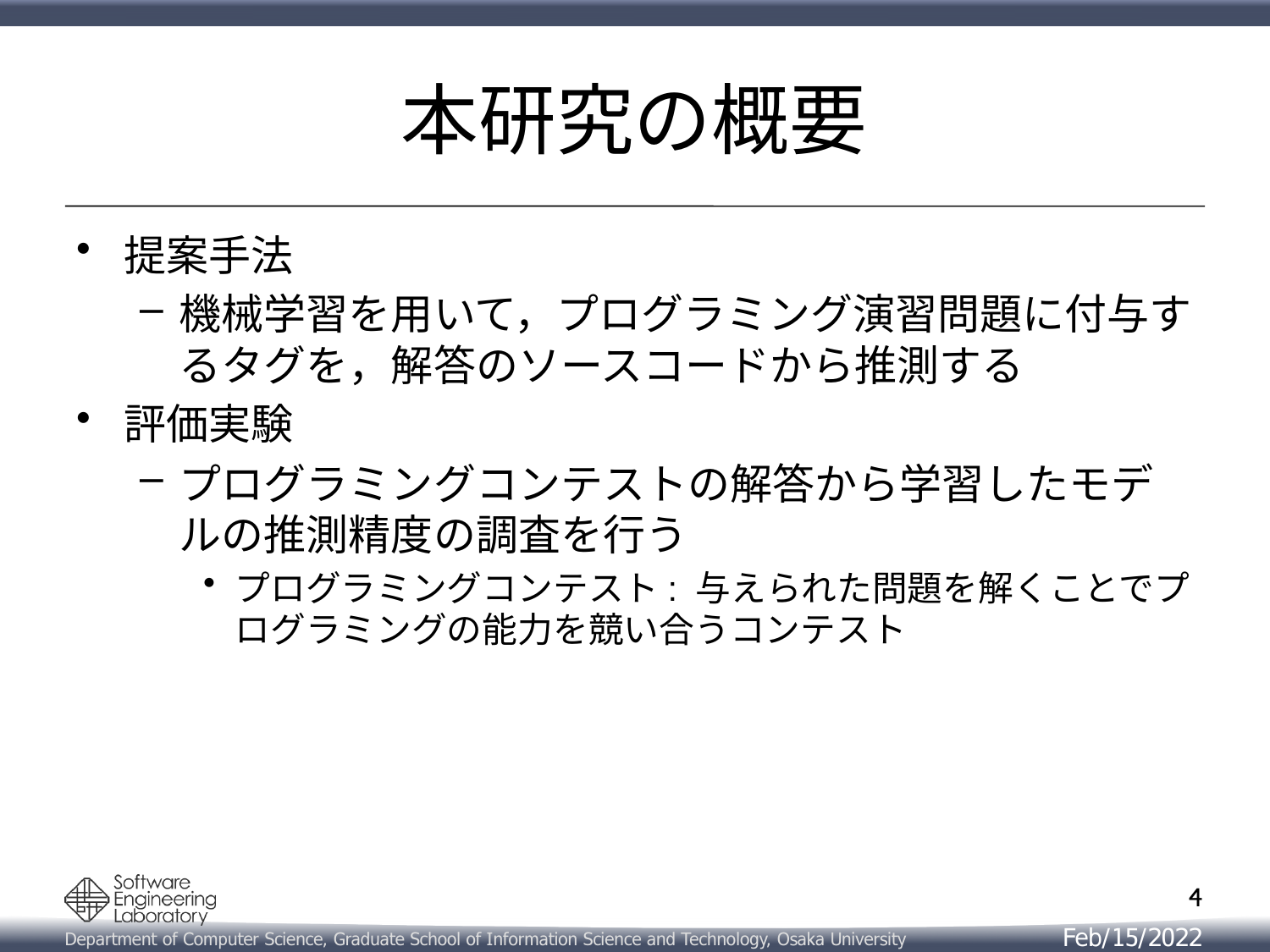

# 本研究の概要
提案手法
機械学習を用いて，プログラミング演習問題に付与するタグを，解答のソースコードから推測する
評価実験
プログラミングコンテストの解答から学習したモデルの推測精度の調査を行う
プログラミングコンテスト: 与えられた問題を解くことでプログラミングの能力を競い合うコンテスト

4
Feb/15/2022